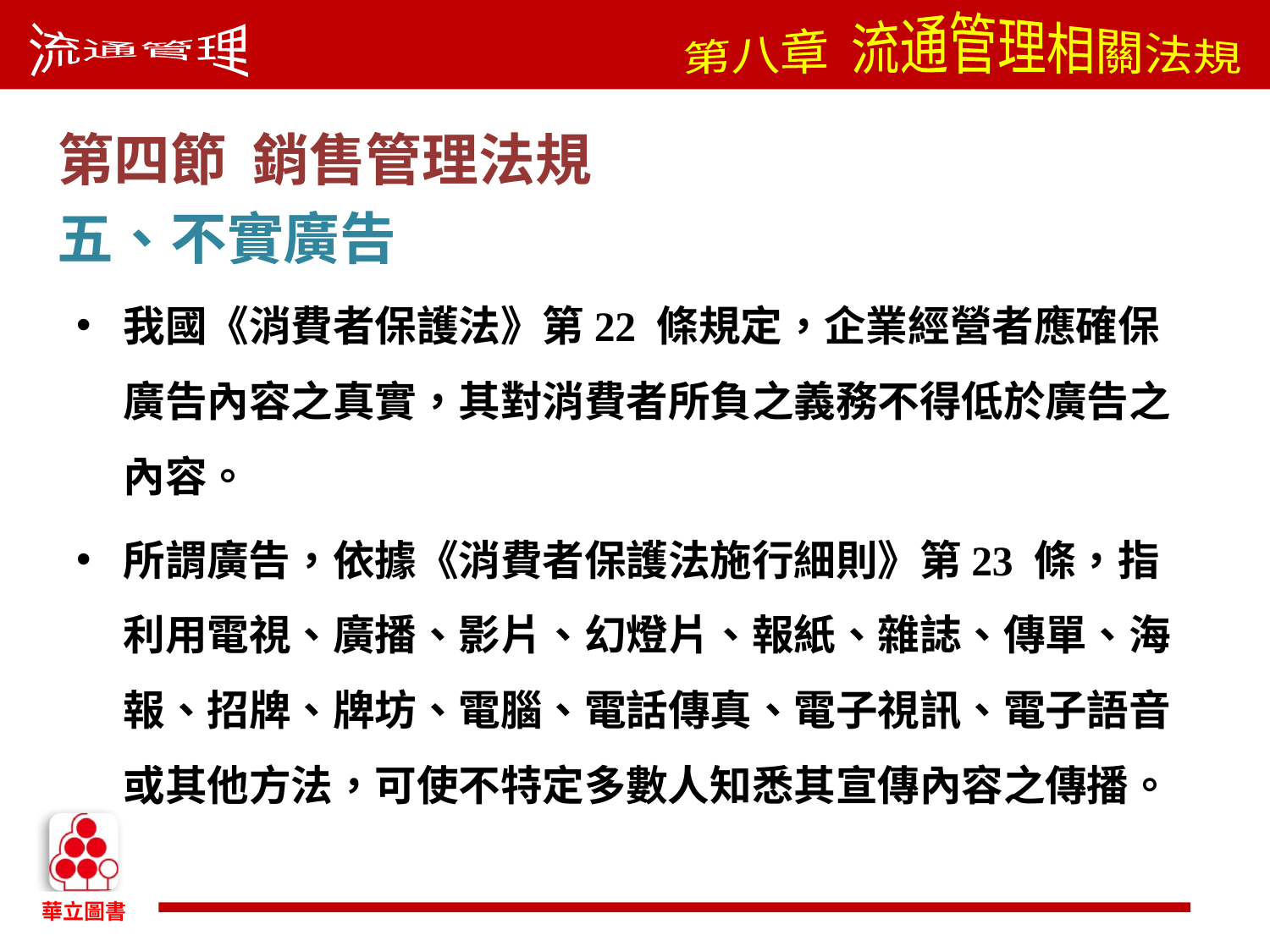

第四節  銷售管理法規
五、不實廣告
我國《消費者保護法》第22 條規定，企業經營者應確保廣告內容之真實，其對消費者所負之義務不得低於廣告之內容。
所謂廣告，依據《消費者保護法施行細則》第23 條，指利用電視、廣播、影片、幻燈片、報紙、雜誌、傳單、海報、招牌、牌坊、電腦、電話傳真、電子視訊、電子語音或其他方法，可使不特定多數人知悉其宣傳內容之傳播。